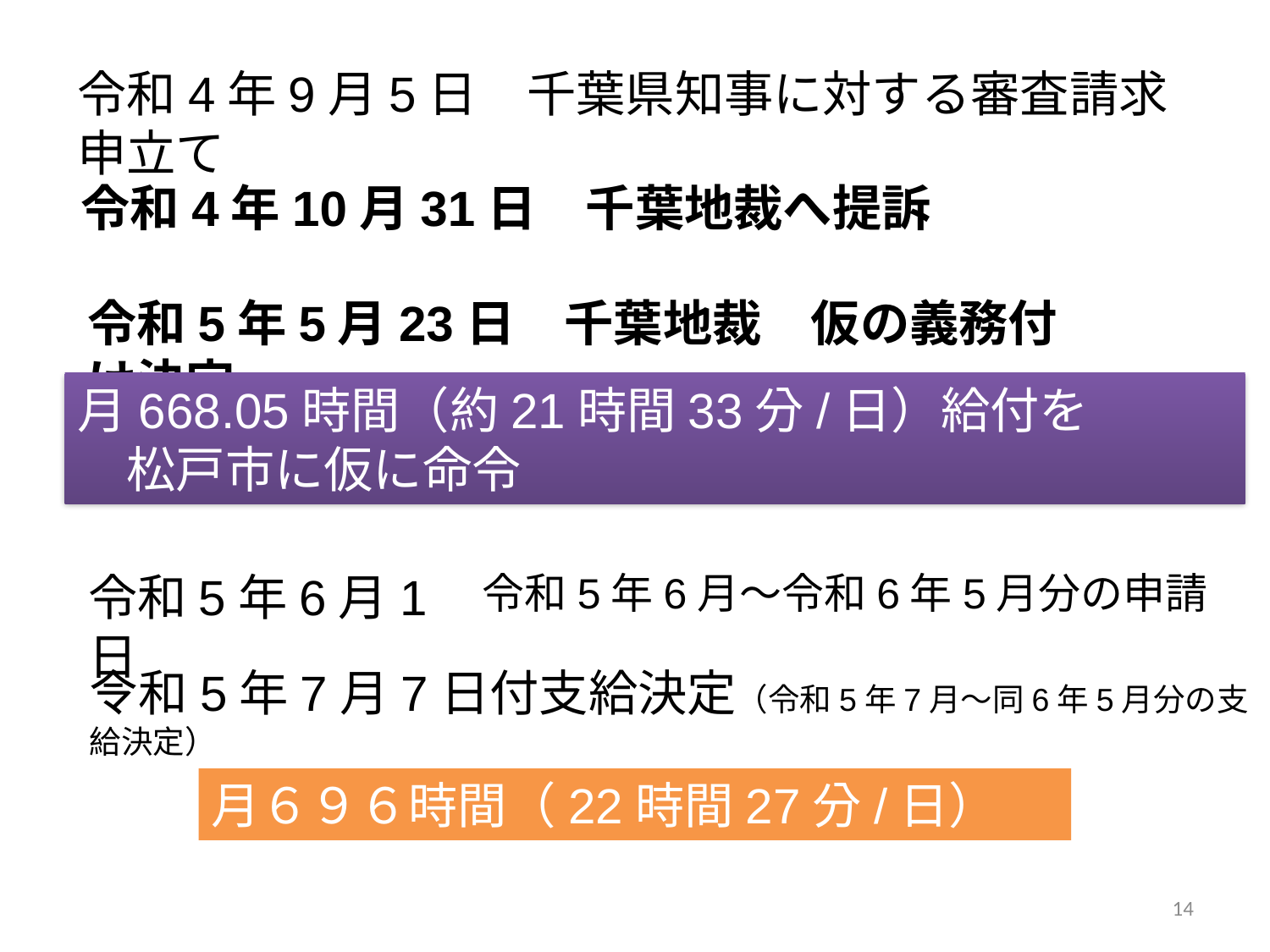

令和4年9月5日　千葉県知事に対する審査請求申立て
令和4年10月31日　千葉地裁へ提訴
令和5年5月23日　千葉地裁　仮の義務付け決定
月668.05時間（約21時間33分/日）給付を
　松戸市に仮に命令
令和5年6月1日
令和5年6月～令和6年5月分の申請
令和5年7月7日付支給決定（令和5年7月～同6年5月分の支給決定）
月６９６時間（22時間27分/日）
14